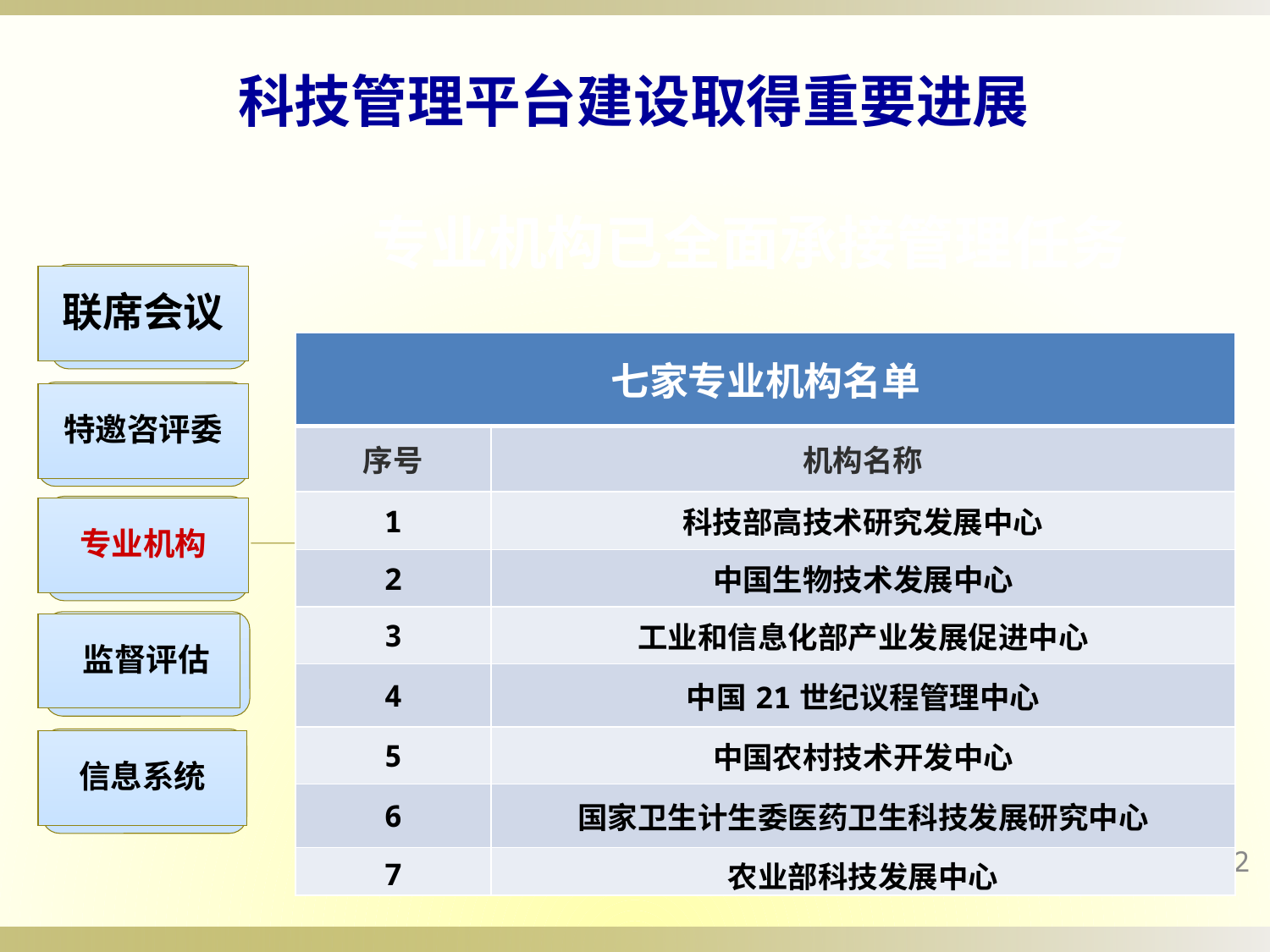

科技管理平台建设取得重要进展
专业机构已全面承接管理任务

联席会议
| 七家专业机构名单 |  |
| --- | --- |
| 序号 | 机构名称 |
| 1 | 科技部高技术研究发展中心 |
| 2 | 中国生物技术发展中心 |
| 3 | 工业和信息化部产业发展促进中心 |
| 4 | 中国21世纪议程管理中心 |
| 5 | 中国农村技术开发中心 |
| 6 | 国家卫生计生委医药卫生科技发展研究中心 |
| 7 | 农业部科技发展中心 |

特邀咨评委

专业机构

 监督评估

信息系统
12